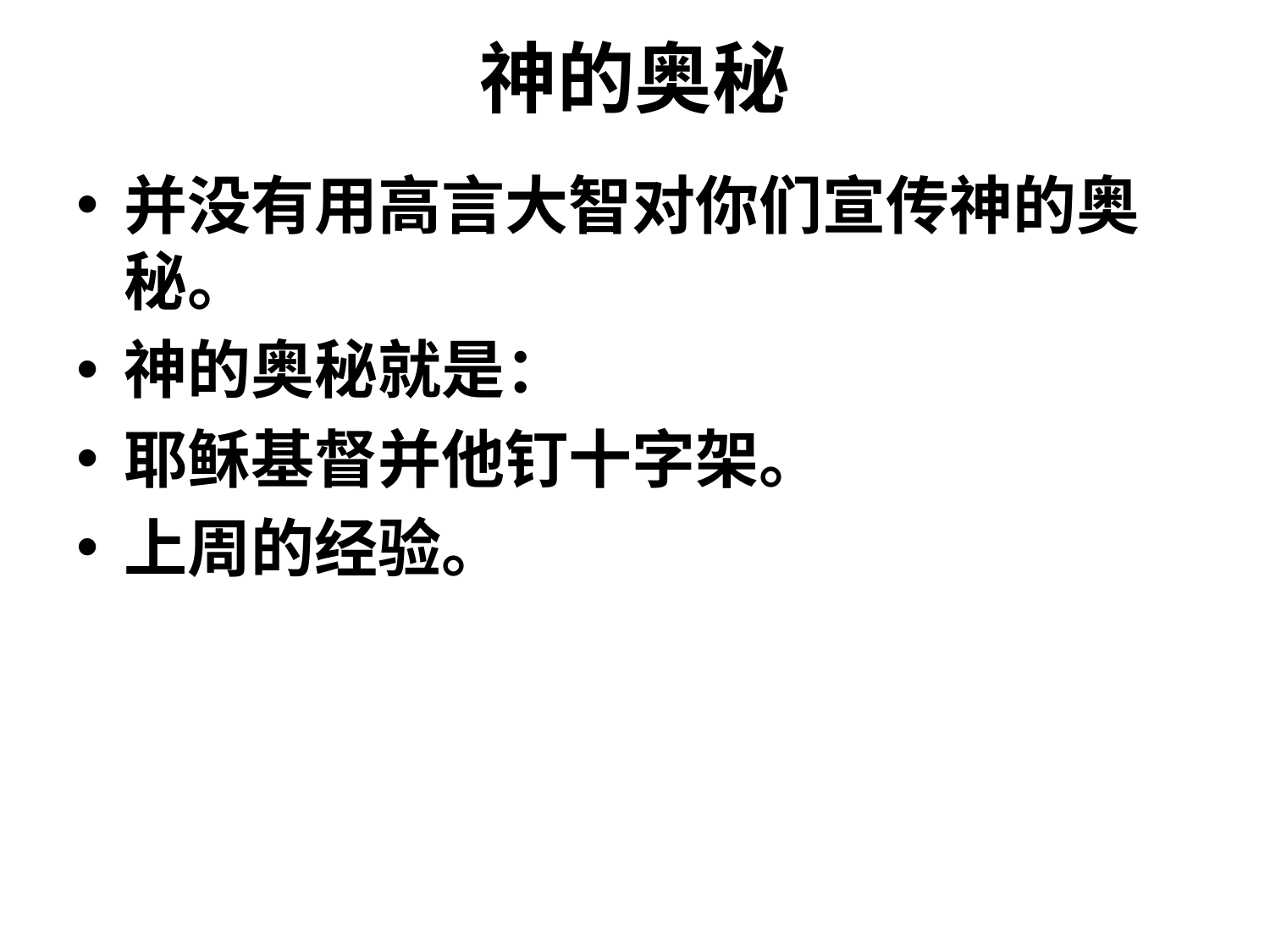

# 神的奥秘
并没有用高言大智对你们宣传神的奥秘。
神的奥秘就是：
耶稣基督并他钉十字架。
上周的经验。